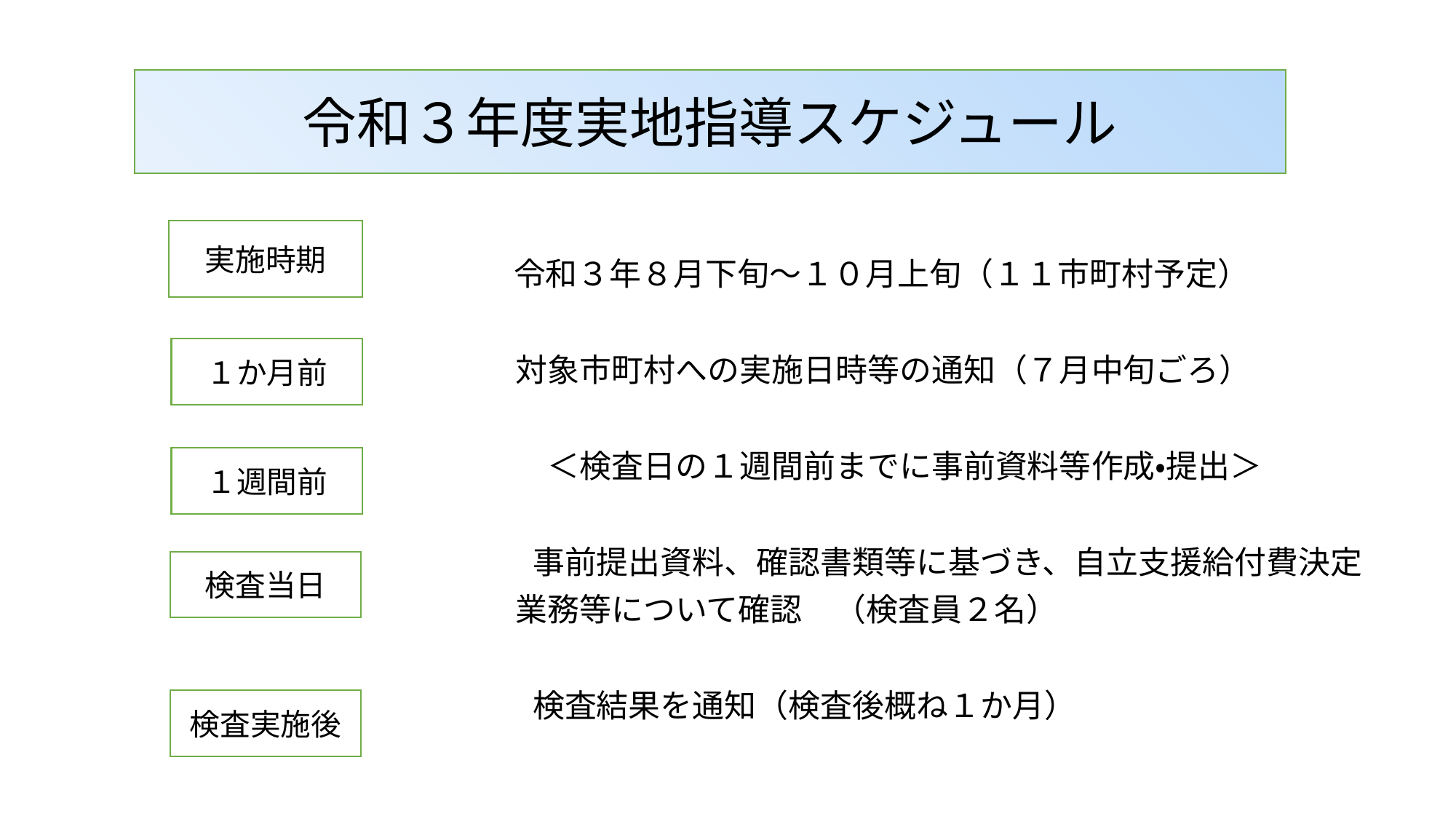

#
令和３年度実地指導スケジュール

　　　　　　　　　　　令和３年８月下旬～１０月上旬（１１市町村予定）

　　　　　　　　　　　　対象市町村への実施日時等の通知（７月中旬ごろ）

　　　　　　　　　　　　　＜検査日の１週間前までに事前資料等作成・提出＞

　　　　　　　　　　　　　　　事前提出資料、確認書類等に基づき、自立支援給付費決定
　　　　　　　　　　　　業務等について確認　（検査員２名）

　　　　　　　　　　　　　　　検査結果を通知（検査後概ね１か月）
実施時期
１か月前
１週間前
検査当日
検査実施後